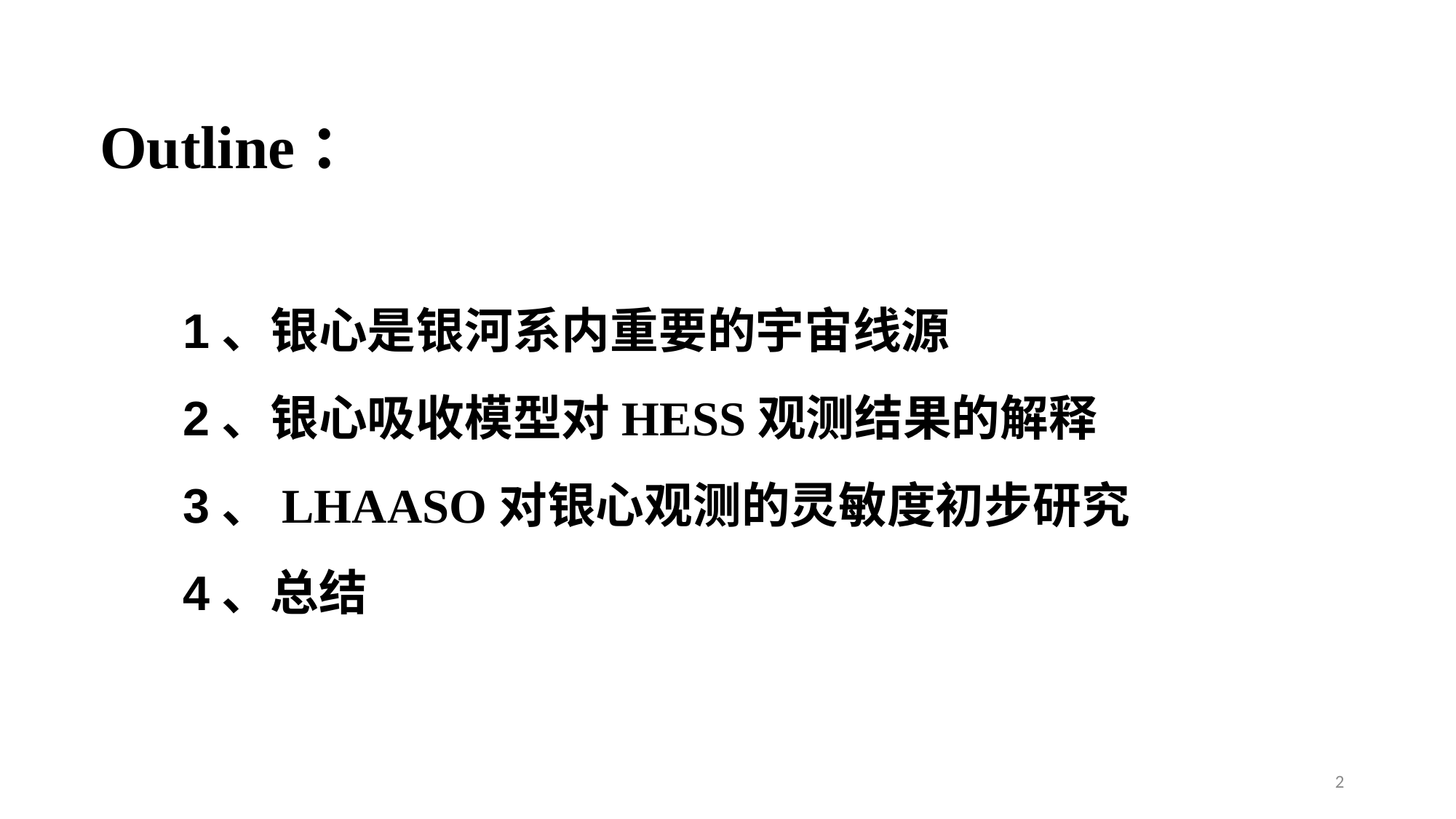

Outline：
1、银心是银河系内重要的宇宙线源
2、银心吸收模型对HESS观测结果的解释
3、LHAASO对银心观测的灵敏度初步研究
4、总结
2